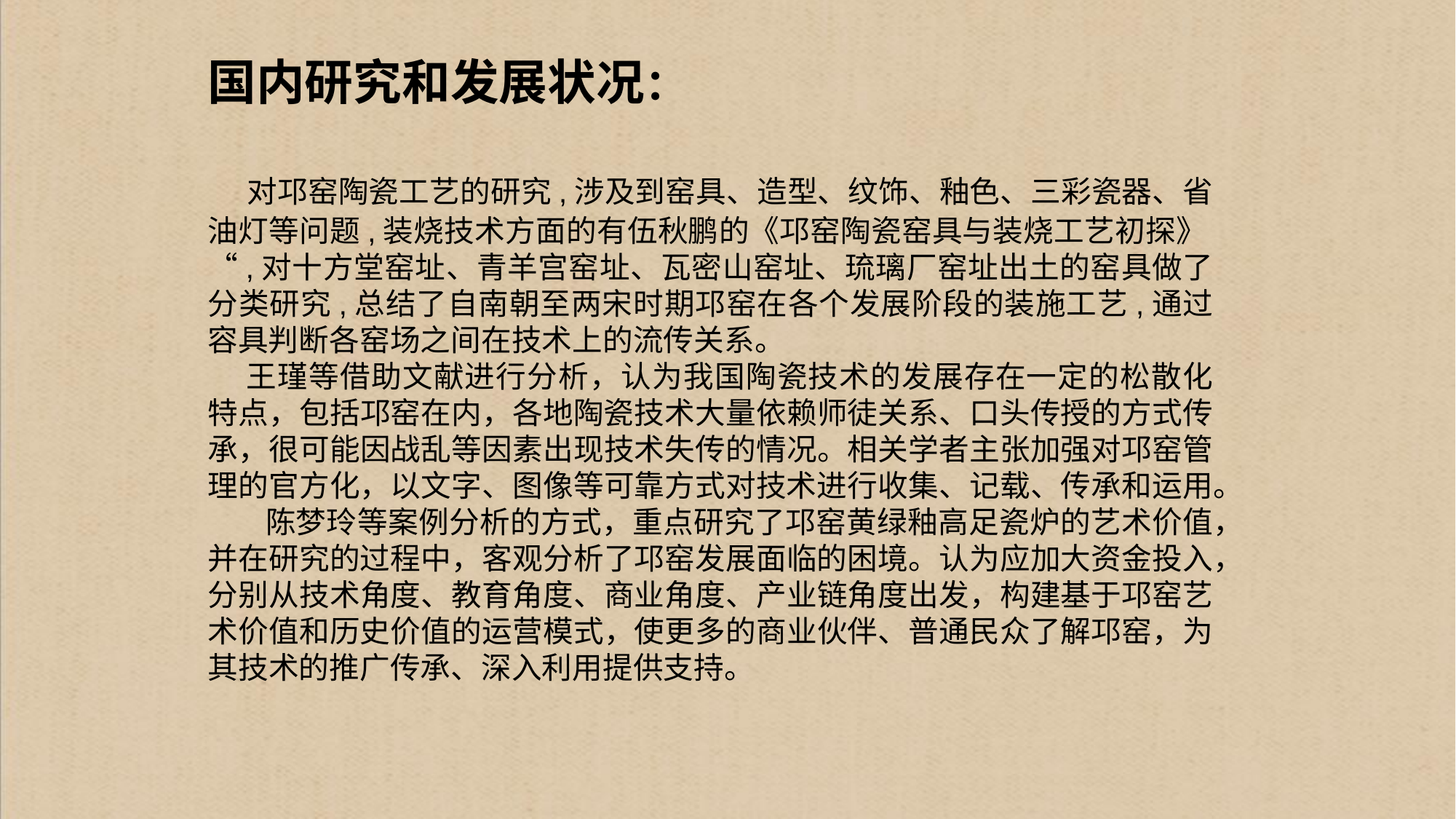

国内研究和发展状况：

   对邛窑陶瓷工艺的研究,涉及到窑具、造型、纹饰、釉色、三彩瓷器、省油灯等问题,装烧技术方面的有伍秋鹏的《邛窑陶瓷窑具与装烧工艺初探》 “,对十方堂窑址、青羊宫窑址、瓦密山窑址、琉璃厂窑址出土的窑具做了分类研究,总结了自南朝至两宋时期邛窑在各个发展阶段的装施工艺,通过容具判断各窑场之间在技术上的流传关系。
    王瑾等借助文献进行分析，认为我国陶瓷技术的发展存在一定的松散化特点，包括邛窑在内，各地陶瓷技术大量依赖师徒关系、口头传授的方式传承，很可能因战乱等因素出现技术失传的情况。相关学者主张加强对邛窑管理的官方化，以文字、图像等可靠方式对技术进行收集、记载、传承和运用。
  陈梦玲等案例分析的方式，重点研究了邛窑黄绿釉高足瓷炉的艺术价值，并在研究的过程中，客观分析了邛窑发展面临的困境。认为应加大资金投入，分别从技术角度、教育角度、商业角度、产业链角度出发，构建基于邛窑艺术价值和历史价值的运营模式，使更多的商业伙伴、普通民众了解邛窑，为其技术的推广传承、深入利用提供支持。